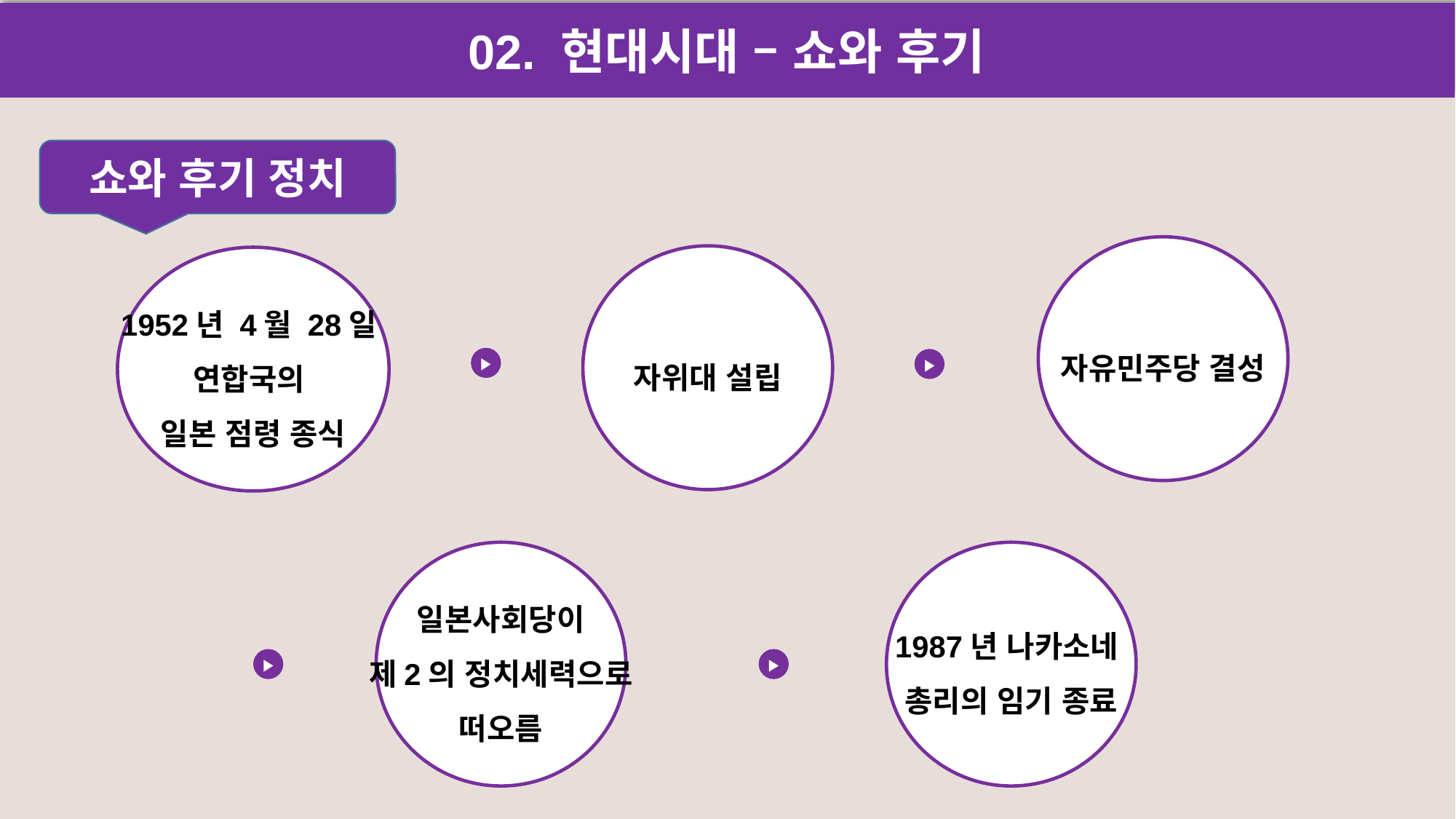

02. 현대시대 – 쇼와 후기
쇼와 후기 정치
자유민주당 결성
자위대 설립
1952년 4월 28일
연합국의
일본 점령 종식
▶
▶
일본사회당이
제2의 정치세력으로
떠오름
1987년 나카소네
총리의 임기 종료
▶
▶